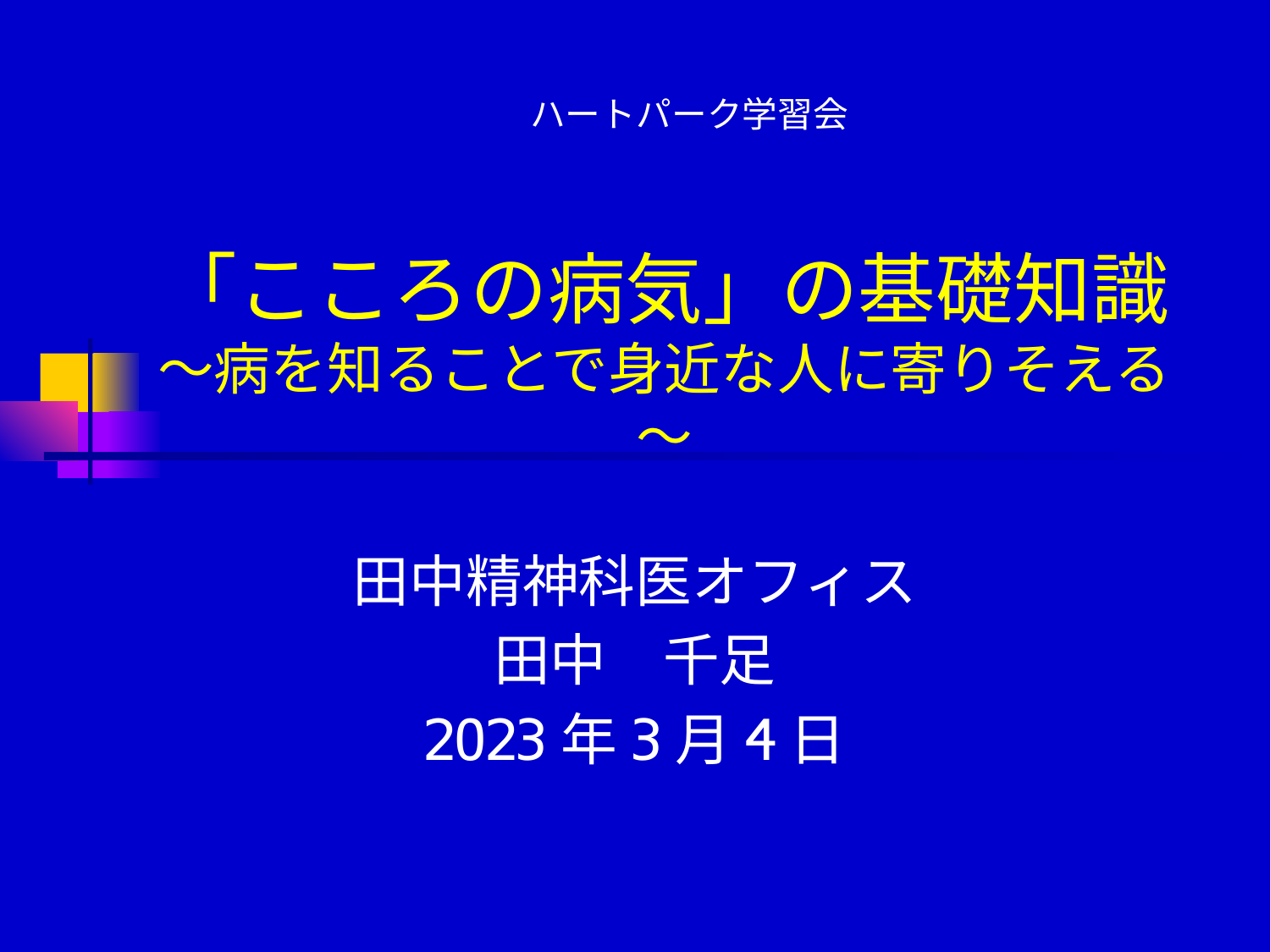

ハートパーク学習会
# 「こころの病気」の基礎知識 ～病を知ることで身近な人に寄りそえる～
田中精神科医オフィス
田中　千足
2023年3月4日